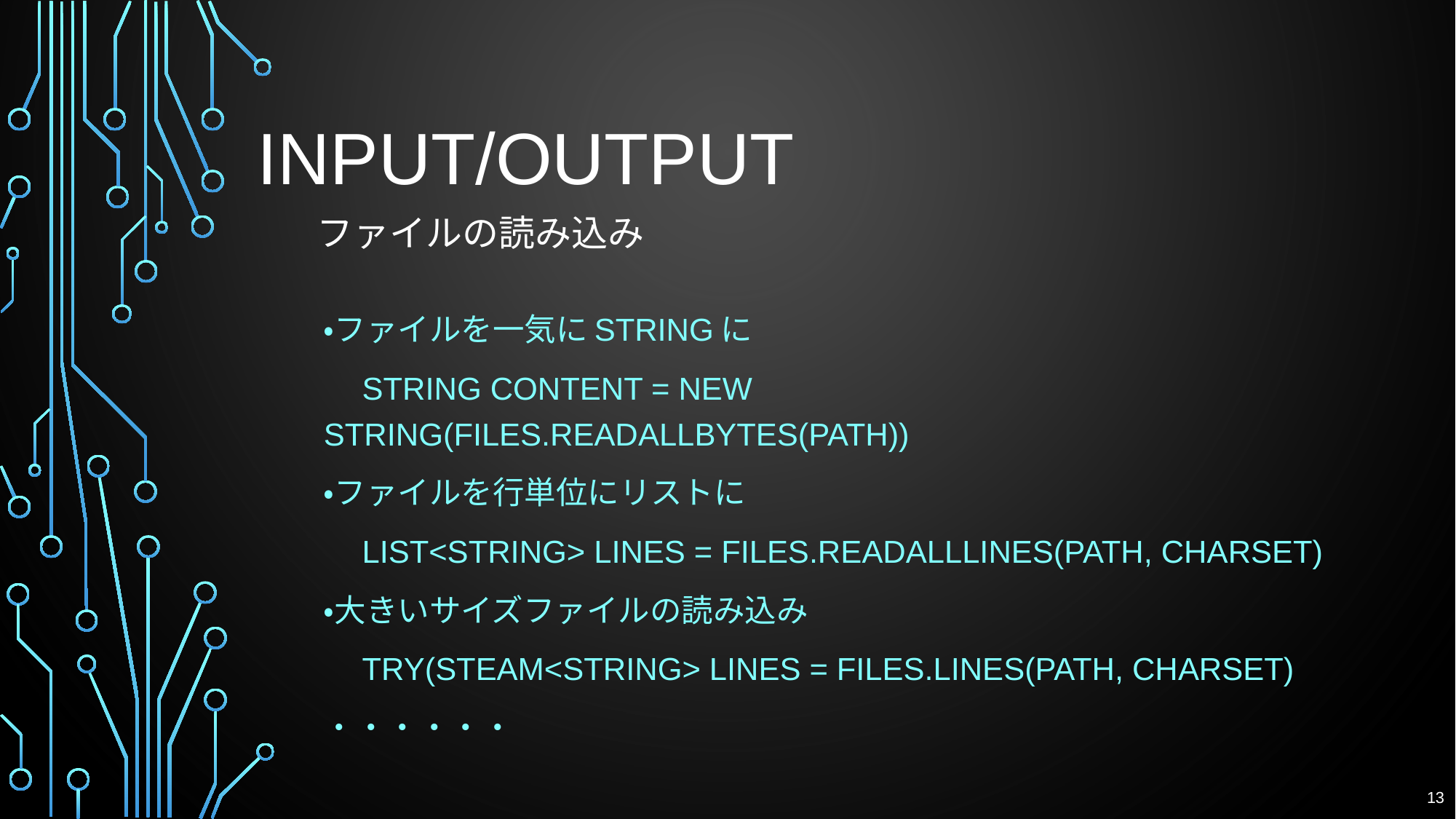

# INPUT/OUTPUT
ファイルの読み込み
・ファイルを一気にStringに
　String content = new String(Files.readAllBytes(path))
・ファイルを行単位にリストに
　list<String> lines = files.readalllines(path, charset)
・大きいサイズファイルの読み込み
　try(Steam<String> lines = files.lines(path, charset)
・・・・・・
13